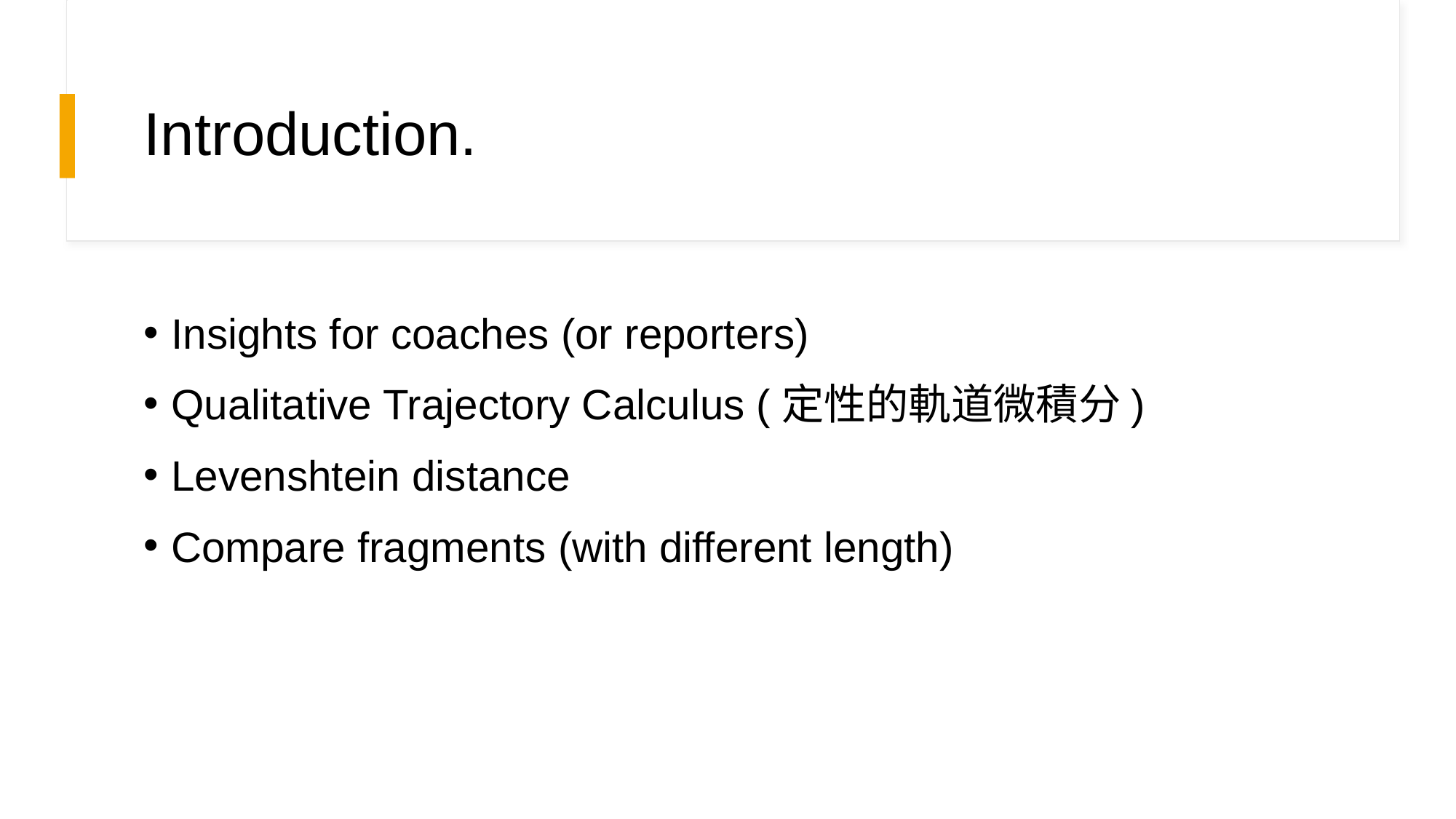

# Introduction.
Insights for coaches (or reporters)
Qualitative Trajectory Calculus (定性的軌道微積分)
Levenshtein distance
Compare fragments (with different length)